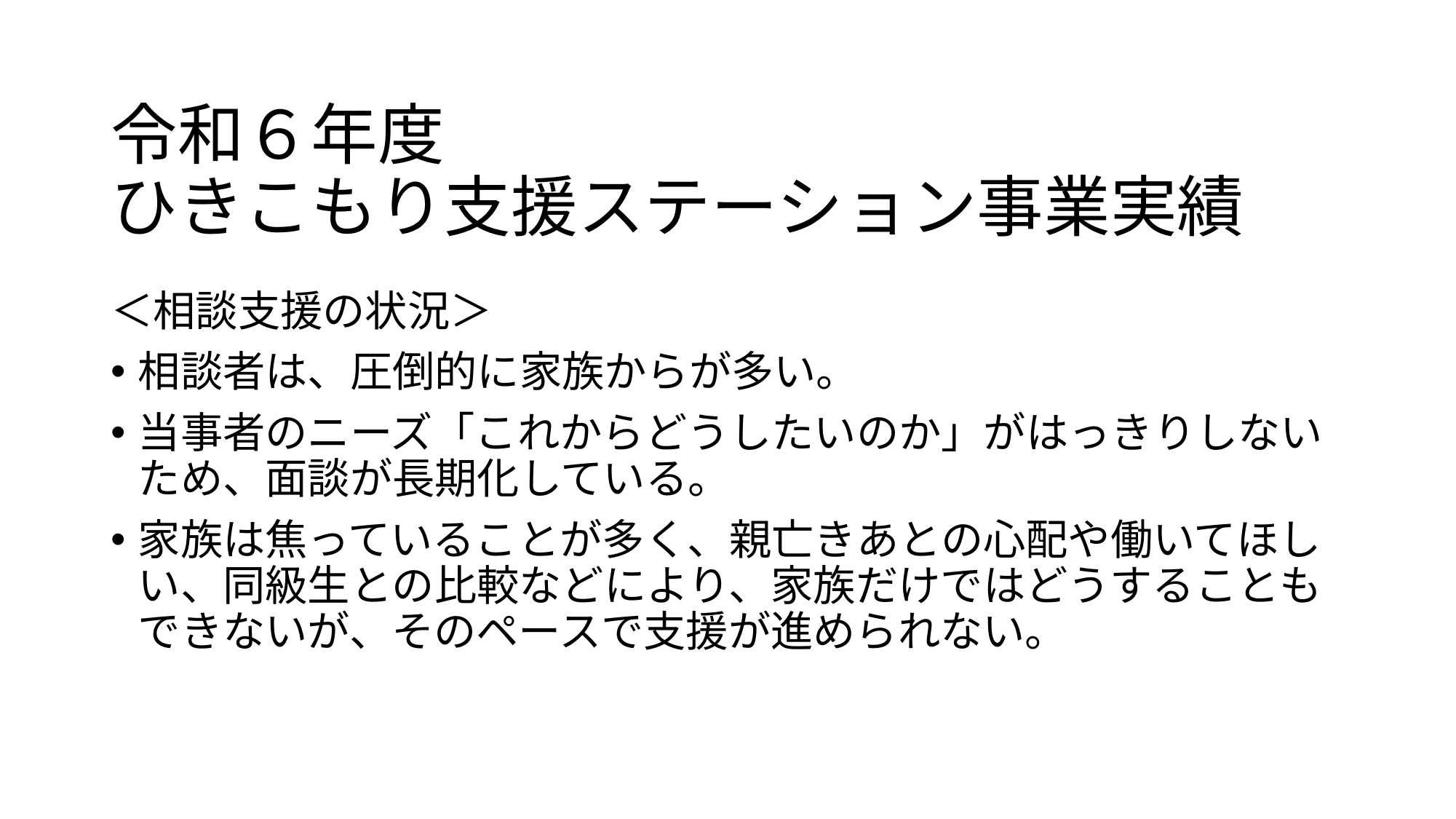

# 令和６年度　 ひきこもり支援ステーション事業実績

＜相談支援の状況＞
相談者は、圧倒的に家族からが多い。
当事者のニーズ「これからどうしたいのか」がはっきりしないため、面談が長期化している。
家族は焦っていることが多く、親亡きあとの心配や働いてほしい、同級生との比較などにより、家族だけではどうすることもできないが、そのペースで支援が進められない。